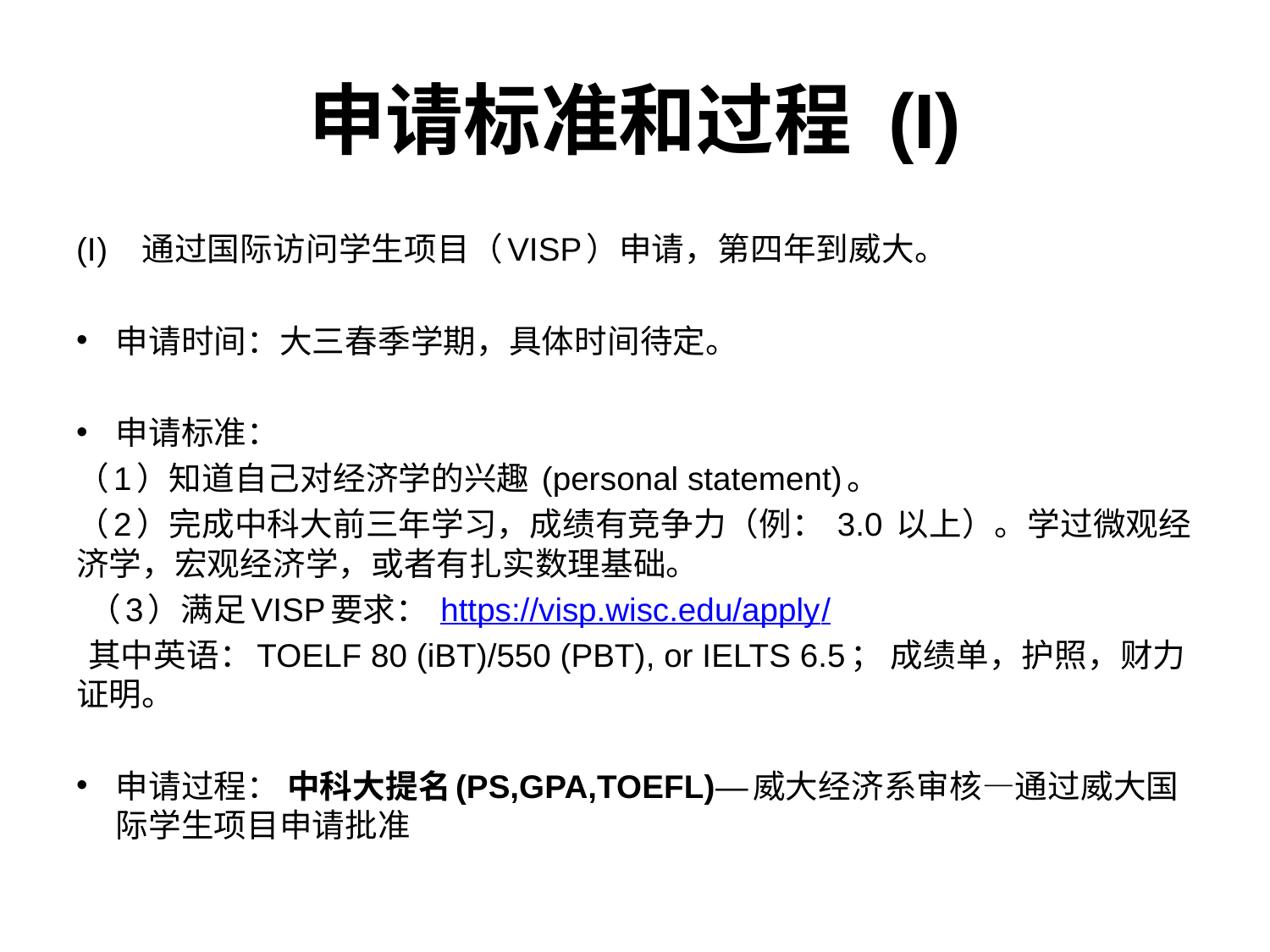

# 申请标准和过程 (I)
通过国际访问学生项目（VISP）申请，第四年到威大。

申请时间：大三春季学期，具体时间待定。

申请标准：
（1）知道自己对经济学的兴趣 (personal statement)。
（2）完成中科大前三年学习，成绩有竞争力（例： 3.0 以上）。学过微观经济学，宏观经济学，或者有扎实数理基础。
 （3）满足VISP要求： https://visp.wisc.edu/apply/
 其中英语：TOELF 80 (iBT)/550 (PBT), or IELTS 6.5； 成绩单，护照，财力证明。

申请过程： 中科大提名(PS,GPA,TOEFL)—威大经济系审核—通过威大国际学生项目申请批准